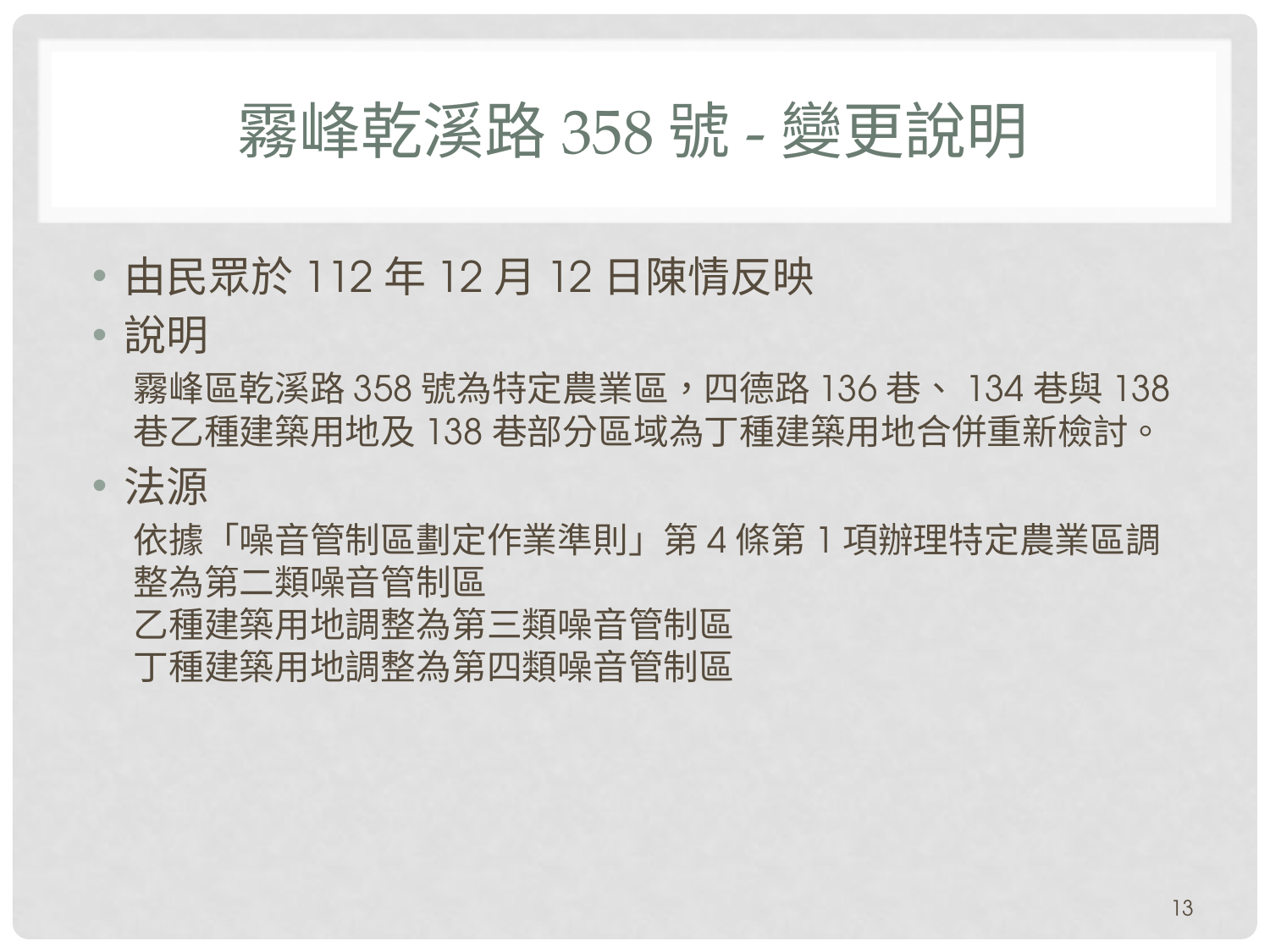

# 霧峰乾溪路358號-變更說明
由民眾於112年12月12日陳情反映
說明
霧峰區乾溪路358號為特定農業區，四德路136巷、134巷與138巷乙種建築用地及138巷部分區域為丁種建築用地合併重新檢討。
法源
依據「噪音管制區劃定作業準則」第4條第1項辦理特定農業區調整為第二類噪音管制區
乙種建築用地調整為第三類噪音管制區
丁種建築用地調整為第四類噪音管制區

13